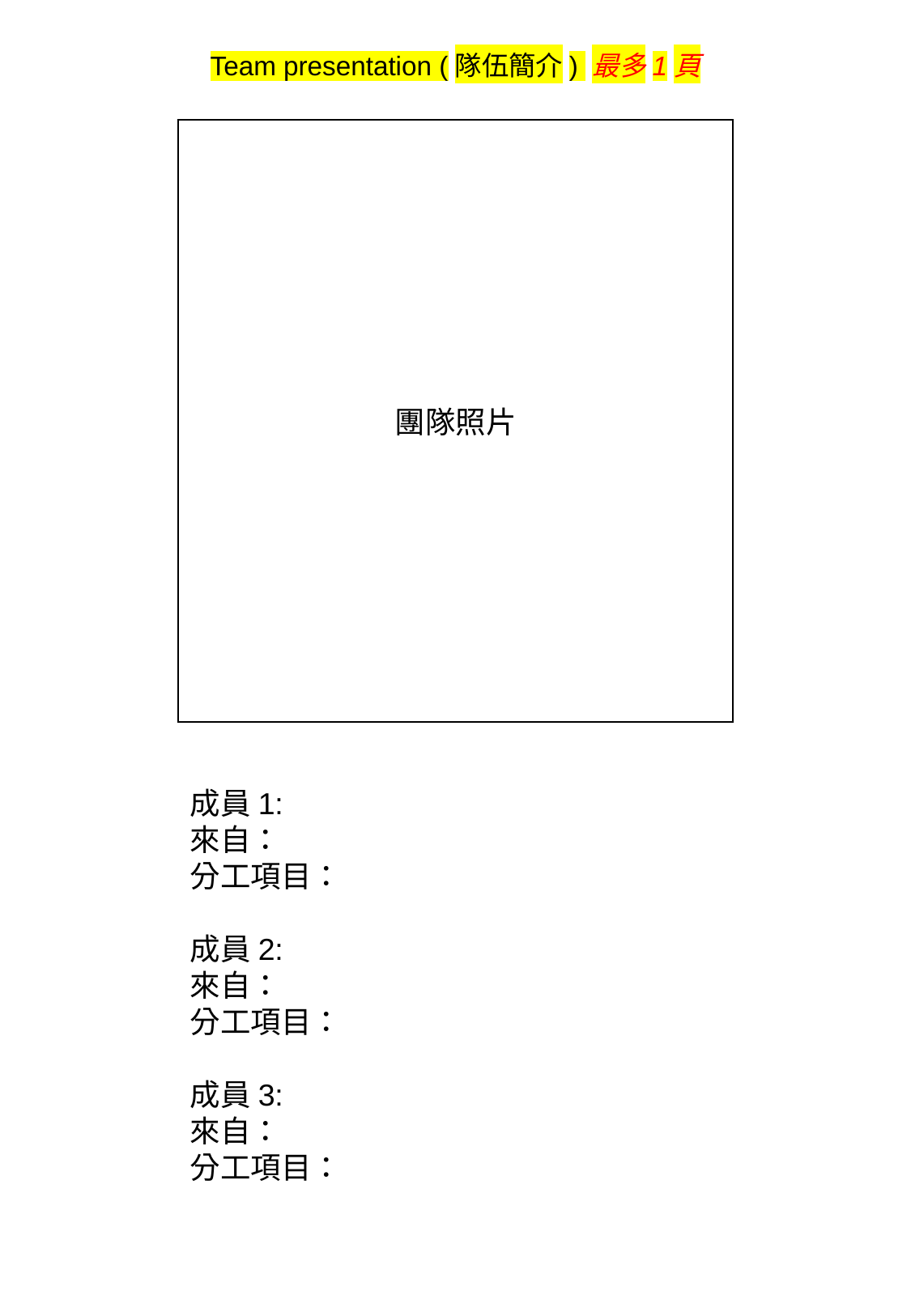

# Team presentation (隊伍簡介) 最多1頁
團隊照片
成員1:
來自：
分工項目：

成員2:
來自：
分工項目：

成員3:
來自：
分工項目：